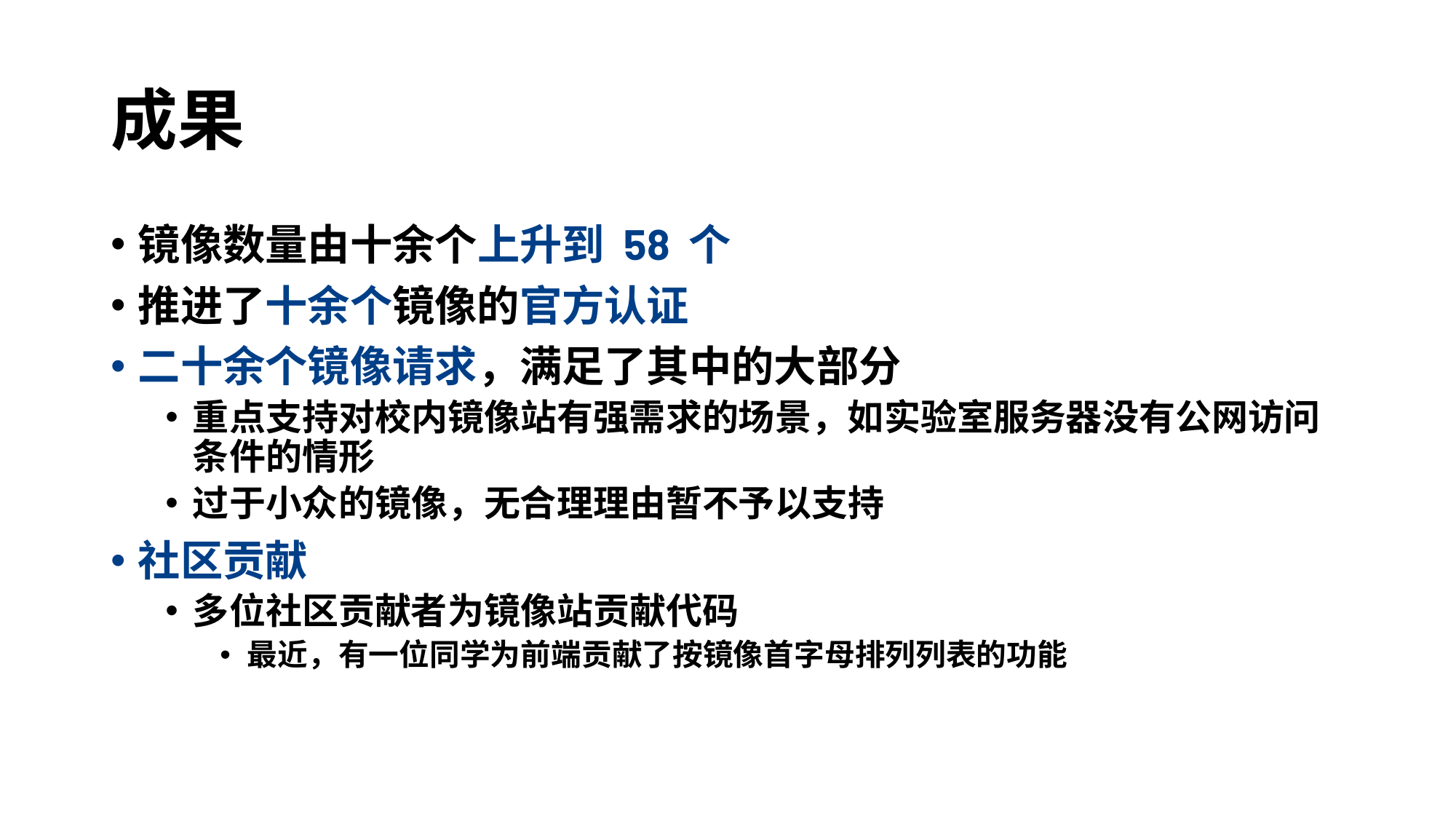

# 成果
镜像数量由十余个上升到 58 个
推进了十余个镜像的官方认证
二十余个镜像请求，满足了其中的大部分
重点支持对校内镜像站有强需求的场景，如实验室服务器没有公网访问条件的情形
过于小众的镜像，无合理理由暂不予以支持
社区贡献
多位社区贡献者为镜像站贡献代码
最近，有一位同学为前端贡献了按镜像首字母排列列表的功能